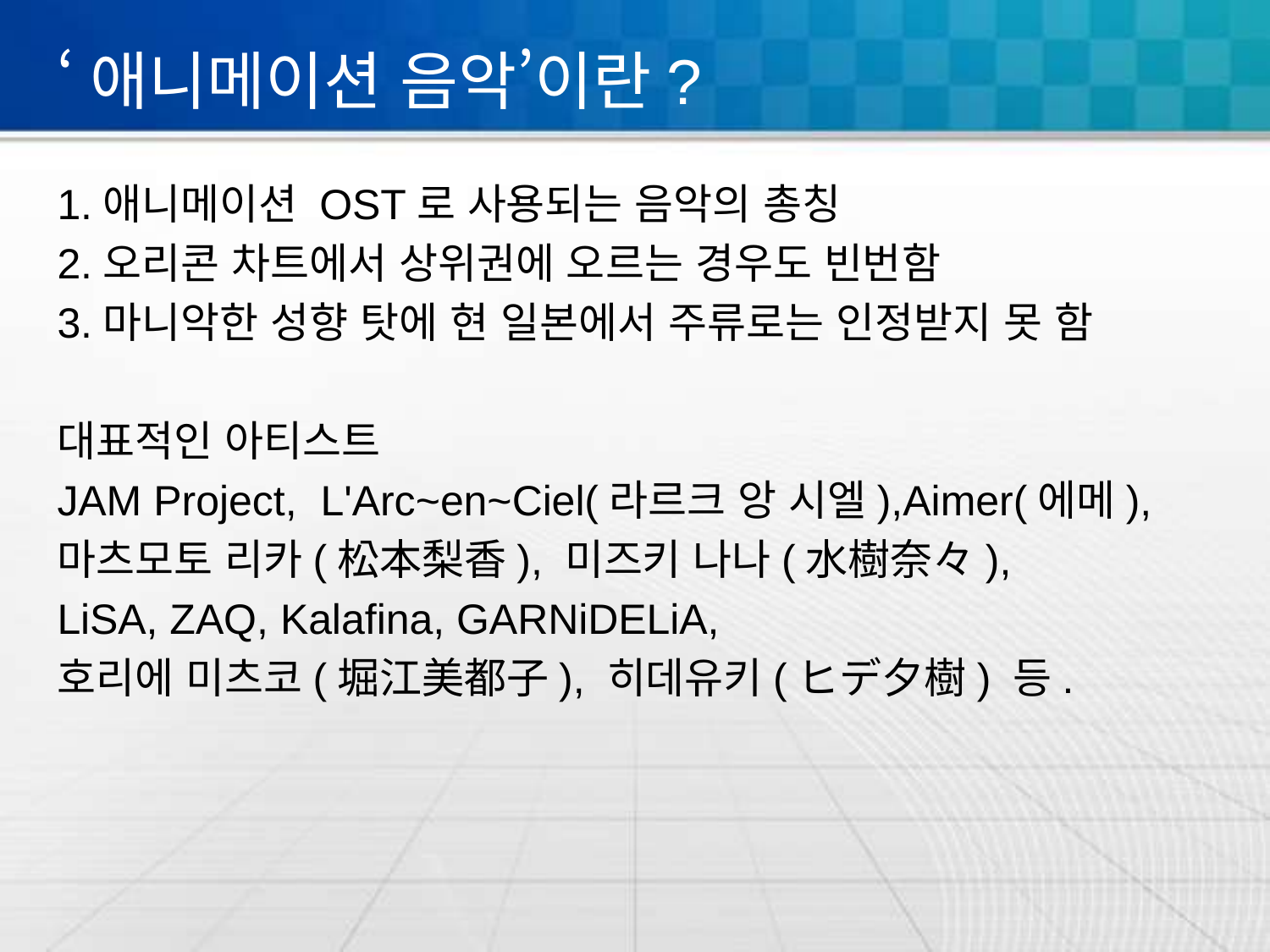

# ‘애니메이션 음악’이란?
1.애니메이션 OST로 사용되는 음악의 총칭
2.오리콘 차트에서 상위권에 오르는 경우도 빈번함
3.마니악한 성향 탓에 현 일본에서 주류로는 인정받지 못 함

대표적인 아티스트
JAM Project,  L'Arc~en~Ciel(라르크 앙 시엘),Aimer(에메),
마츠모토 리카(松本梨香), 미즈키 나나(水樹奈々),
LiSA, ZAQ, Kalafina, GARNiDELiA,
호리에 미츠코(堀江美都子), 히데유키(ヒデ夕樹) 등.